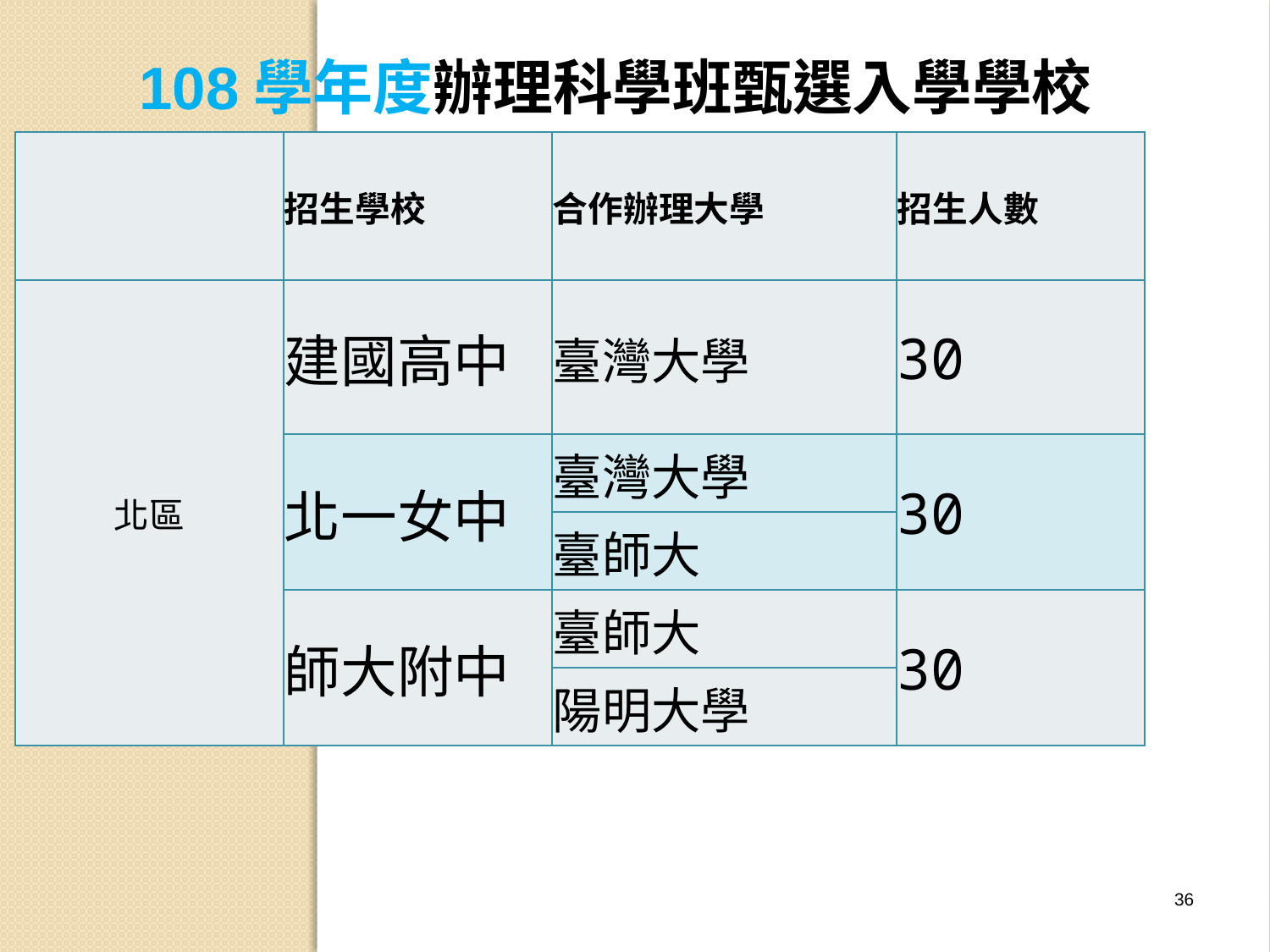

# 108學年度辦理科學班甄選入學學校
|  | 招生學校 | 合作辦理大學 | 招生人數 |
| --- | --- | --- | --- |
| 北區 | 建國高中 | 臺灣大學 | 30 |
|  | 北一女中 | 臺灣大學 | 30 |
|  |  | 臺師大 |  |
|  | 師大附中 | 臺師大 | 30 |
|  |  | 陽明大學 |  |
36